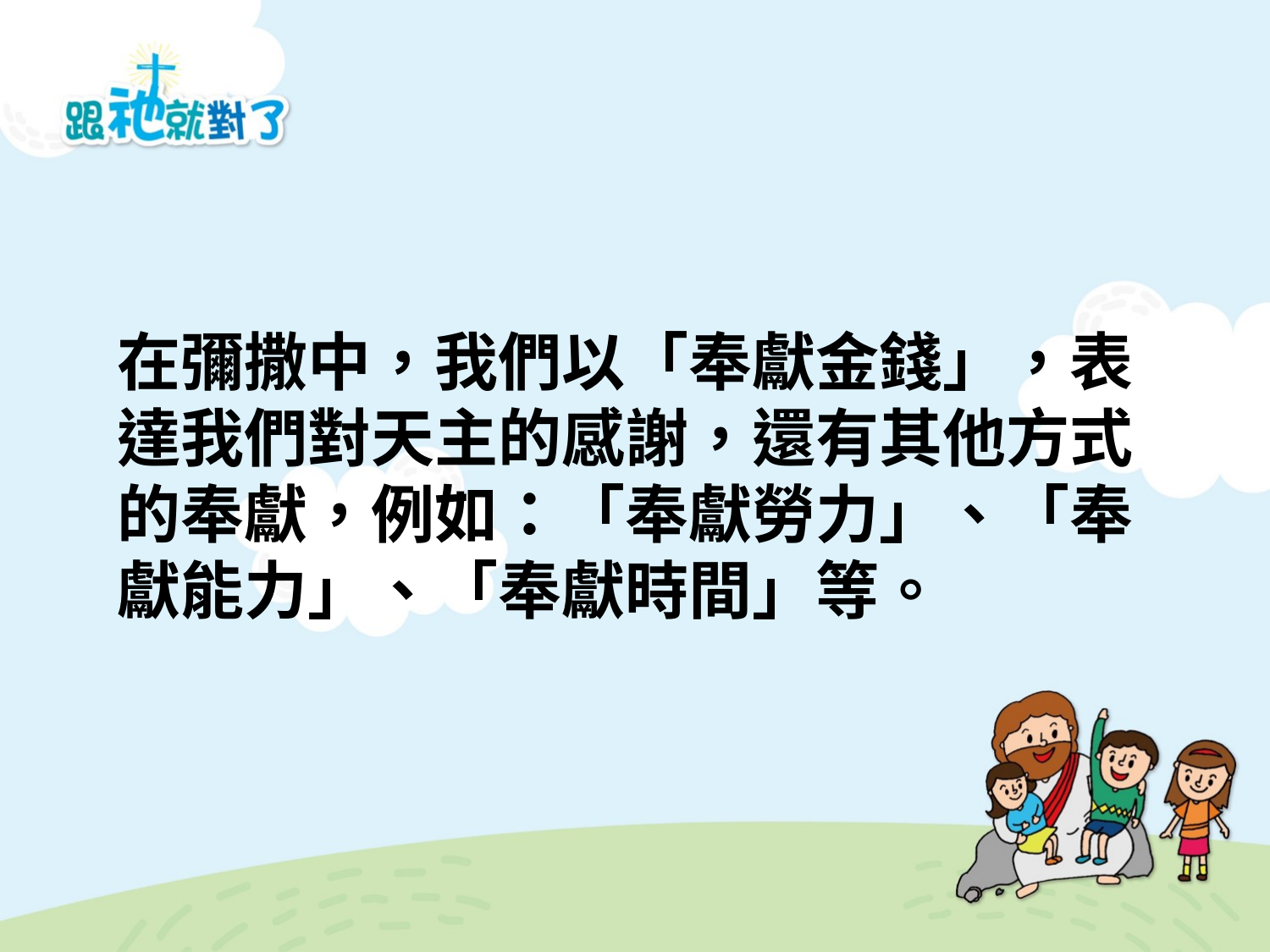

在彌撒中，我們以「奉獻金錢」，表達我們對天主的感謝，還有其他方式的奉獻，例如：「奉獻勞力」、「奉獻能力」、「奉獻時間」等。